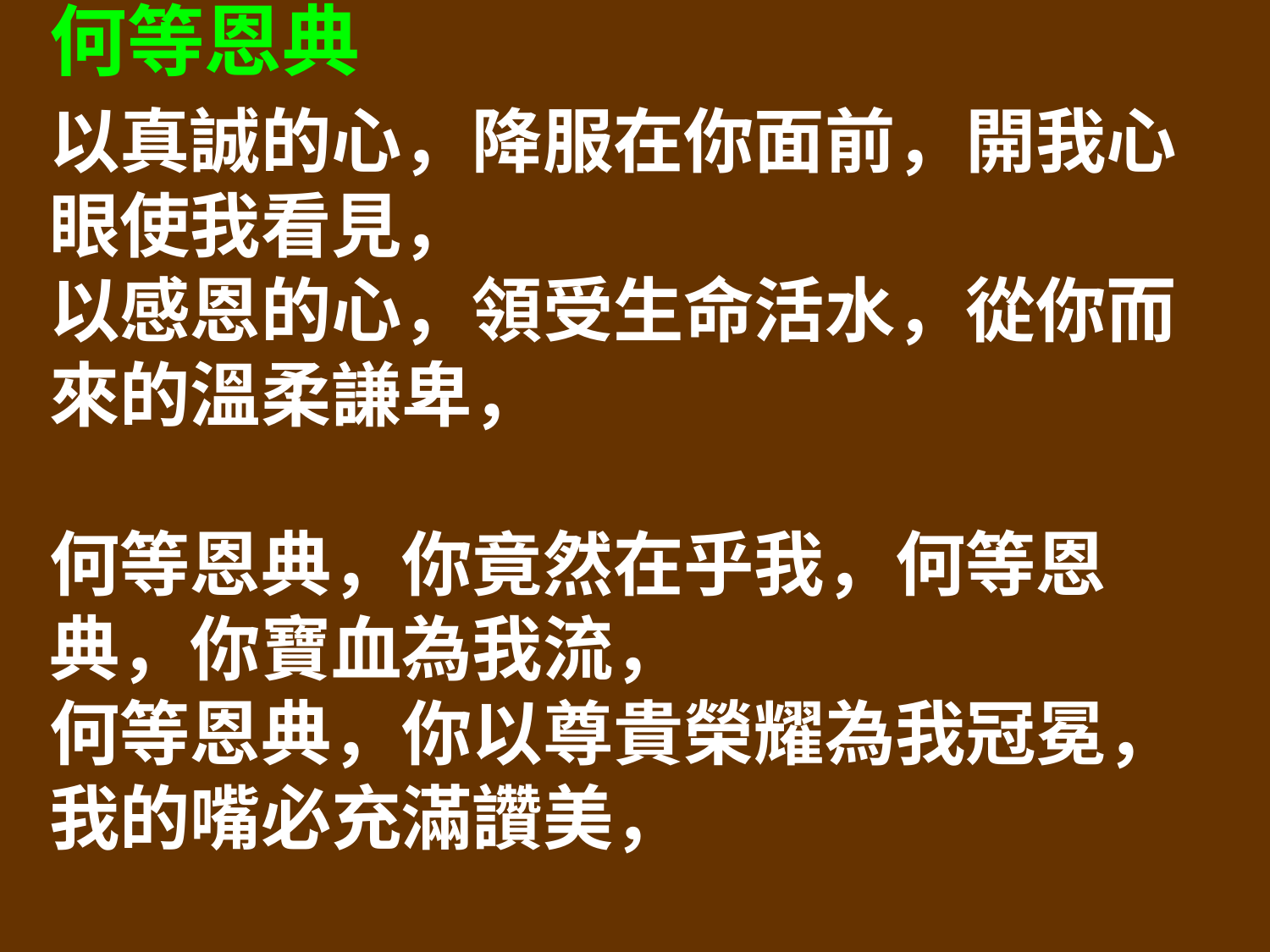

何等恩典
以真誠的心，降服在你面前，開我心眼使我看見，
以感恩的心，領受生命活水，從你而來的溫柔謙卑，

何等恩典，你竟然在乎我，何等恩典，你寶血為我流，
何等恩典，你以尊貴榮耀為我冠冕，我的嘴必充滿讚美，

你已挪去我所有枷鎖，你已挪去我所有重擔，
你已挪去我所有傷悲，你的名配得所有頌讚。

何等恩典，你竟然在乎我，何等恩典，你寶血為我流，